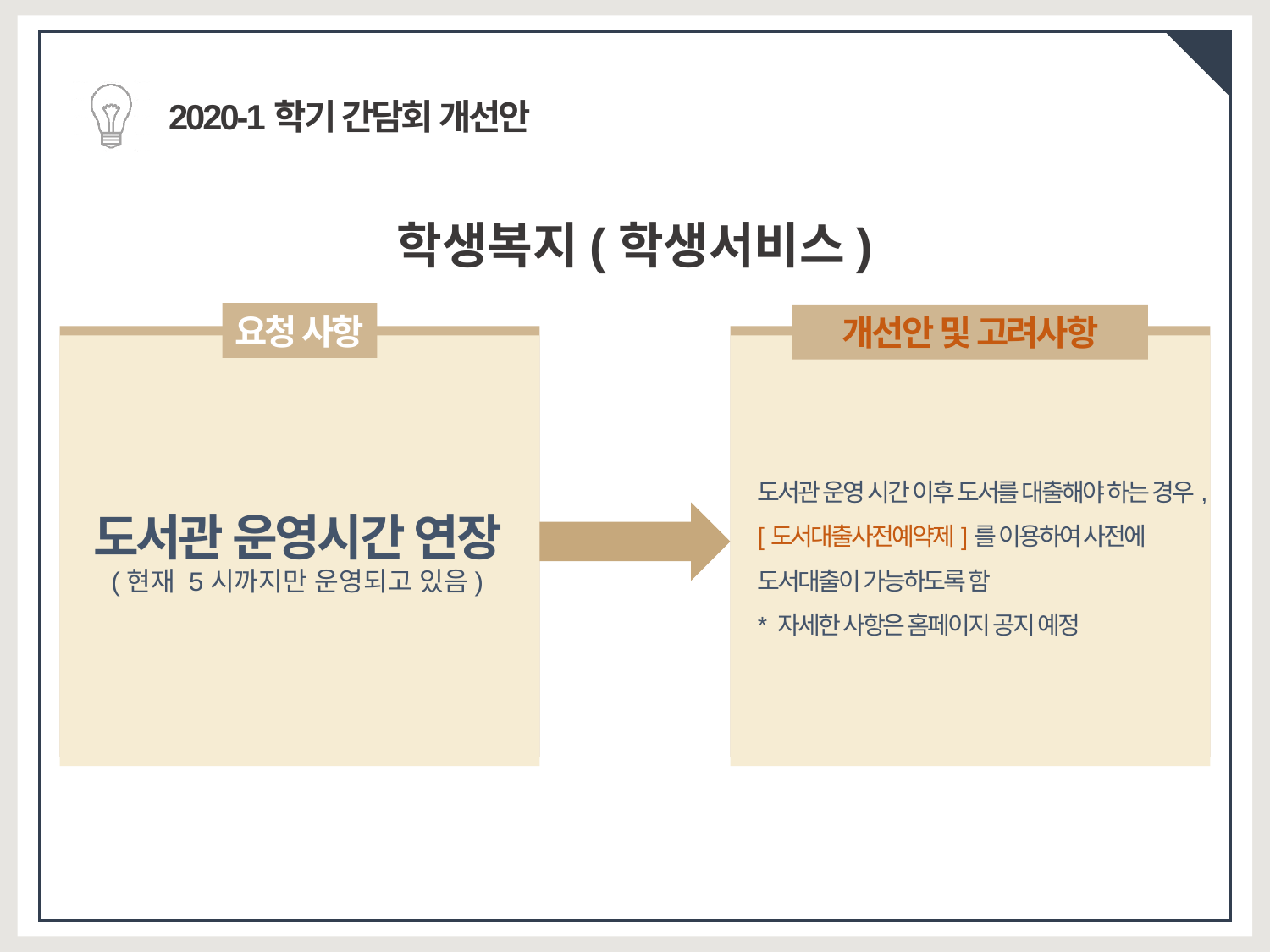

2020-1학기 간담회 개선안
학생복지(학생서비스)
요청 사항
개선안 및 고려사항

도서관 운영 시간 이후 도서를 대출해야 하는 경우, [도서대출사전예약제]를 이용하여 사전에 도서대출이 가능하도록 함
* 자세한 사항은 홈페이지 공지 예정
도서관 운영시간 연장
(현재 5시까지만 운영되고 있음)